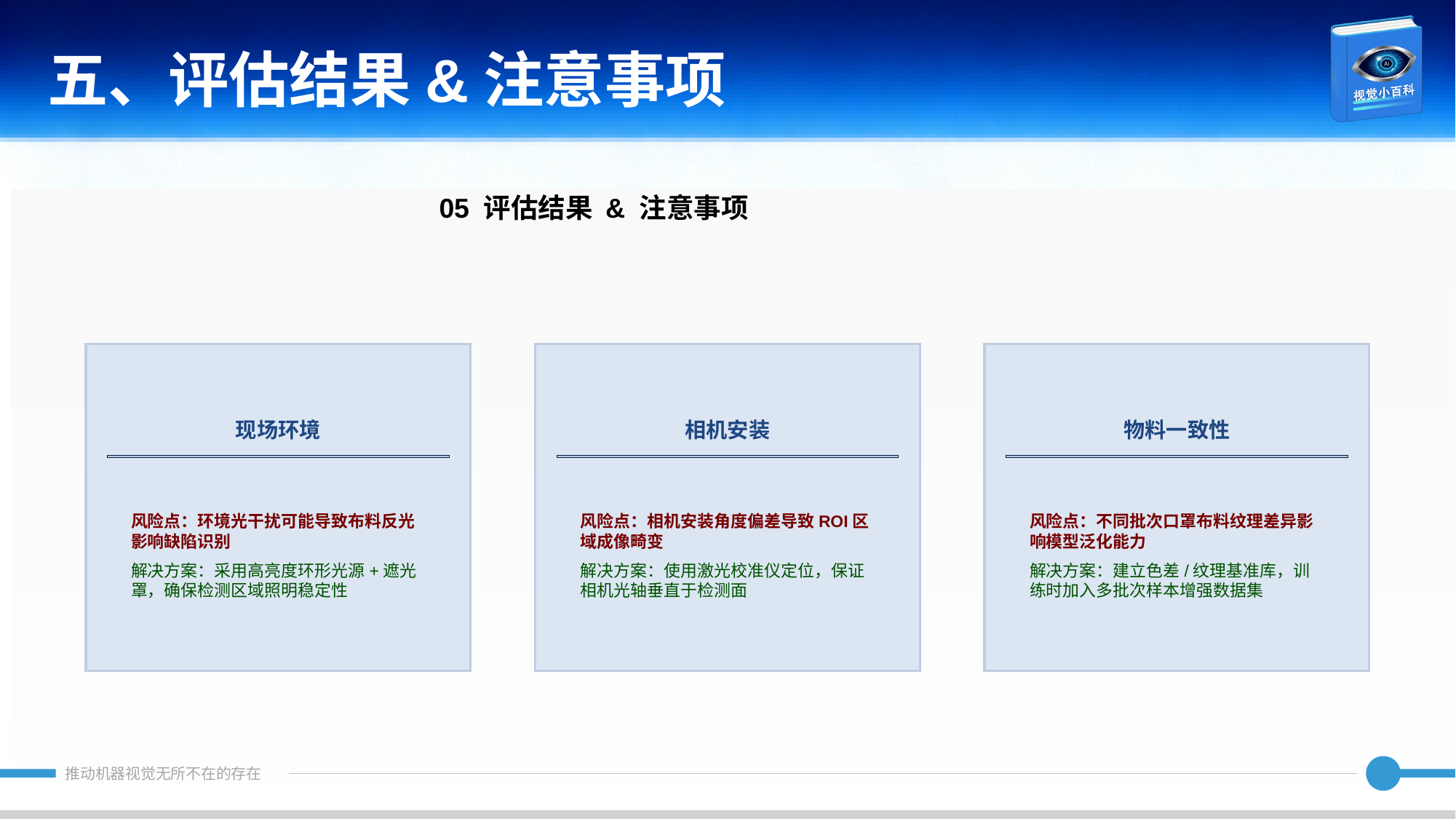

五、评估结果&注意事项

05 评估结果 & 注意事项

现场环境

相机安装

物料一致性

风险点：环境光干扰可能导致布料反光影响缺陷识别
解决方案：采用高亮度环形光源+遮光罩，确保检测区域照明稳定性

风险点：相机安装角度偏差导致ROI区域成像畸变
解决方案：使用激光校准仪定位，保证相机光轴垂直于检测面

风险点：不同批次口罩布料纹理差异影响模型泛化能力
解决方案：建立色差/纹理基准库，训练时加入多批次样本增强数据集
11